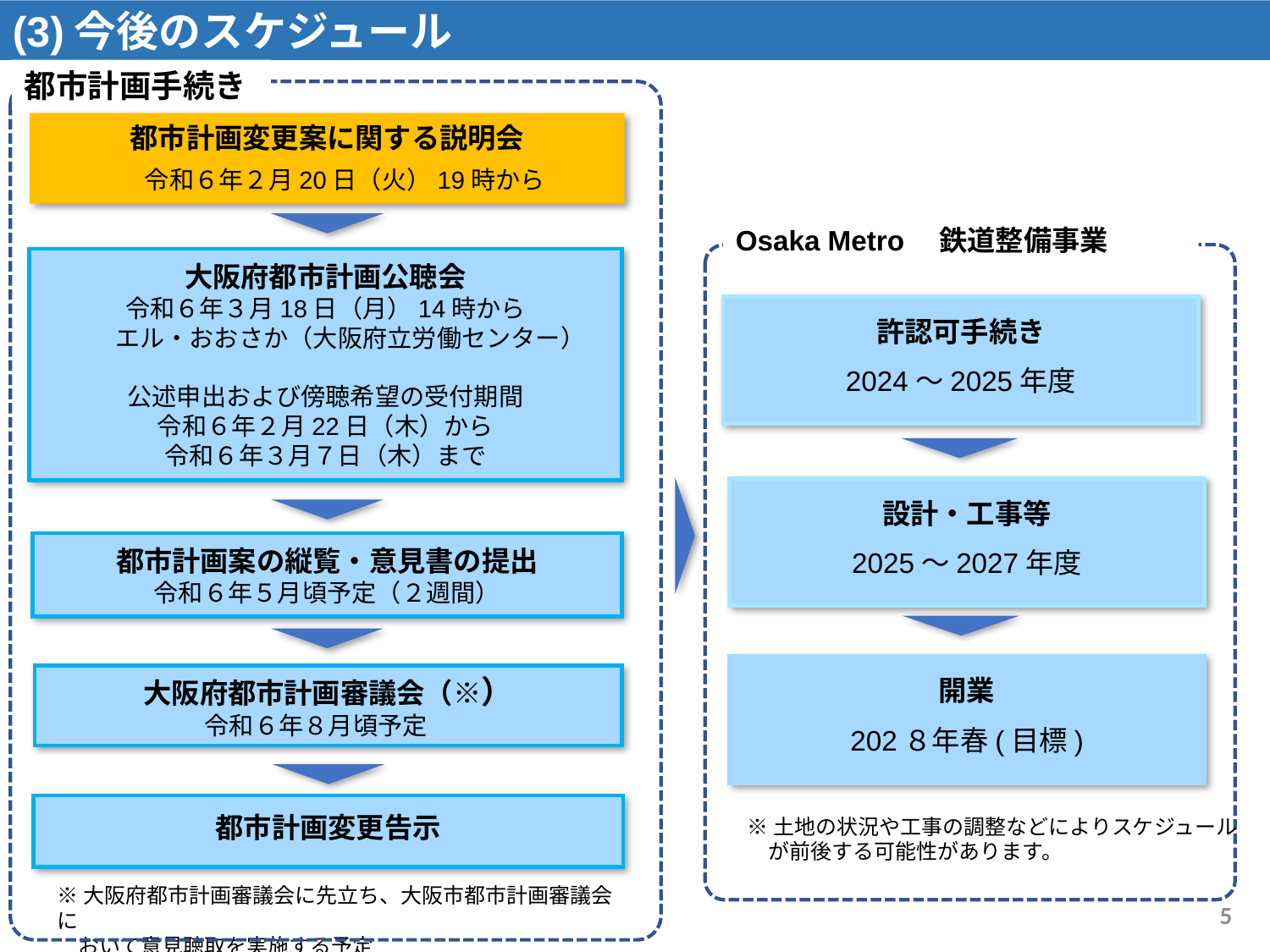

(3)今後のスケジュール
都市計画手続き

都市計画変更案に関する説明会
　令和６年２月20日（火）19時から

大阪府都市計画公聴会
令和６年３月18日（月）14時から
　　エル・おおさか（大阪府立労働センター）

公述申出および傍聴希望の受付期間
令和６年２月22日（木）から
令和６年３月７日（木）まで

都市計画案の縦覧・意見書の提出
令和６年５月頃予定（２週間）

大阪府都市計画審議会（※）
令和６年８月頃予定

都市計画変更告示
Osaka Metro　鉄道整備事業

許認可手続き

2024～2025年度

設計・工事等

2025～2027年度

開業

202８年春(目標)
※土地の状況や工事の調整などによりスケジュール
　が前後する可能性があります。
※大阪府都市計画審議会に先立ち、大阪市都市計画審議会に
　おいて意見聴取を実施する予定

5